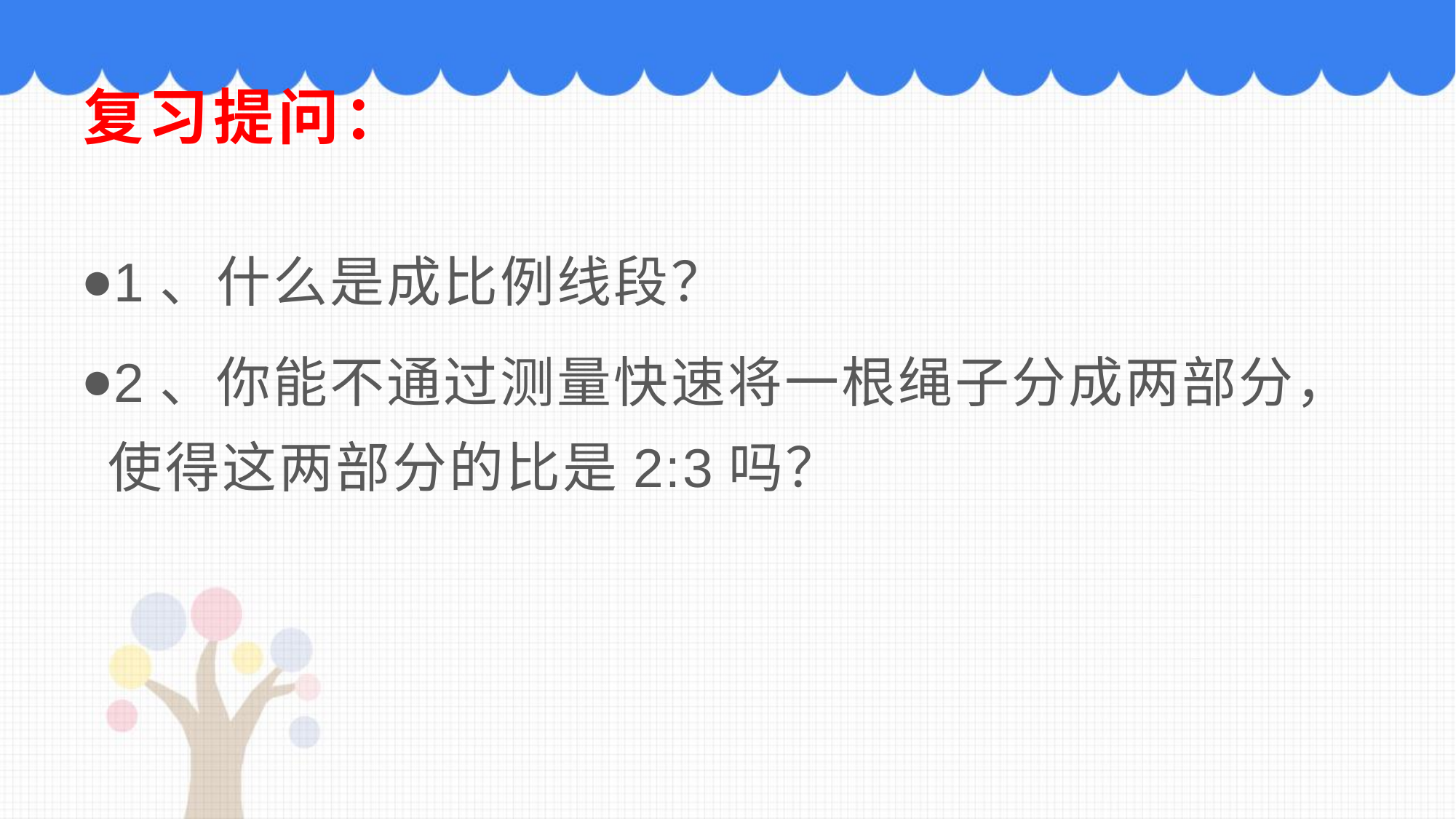

# 复习提问：
1、什么是成比例线段？
2、你能不通过测量快速将一根绳子分成两部分，使得这两部分的比是2:3吗？